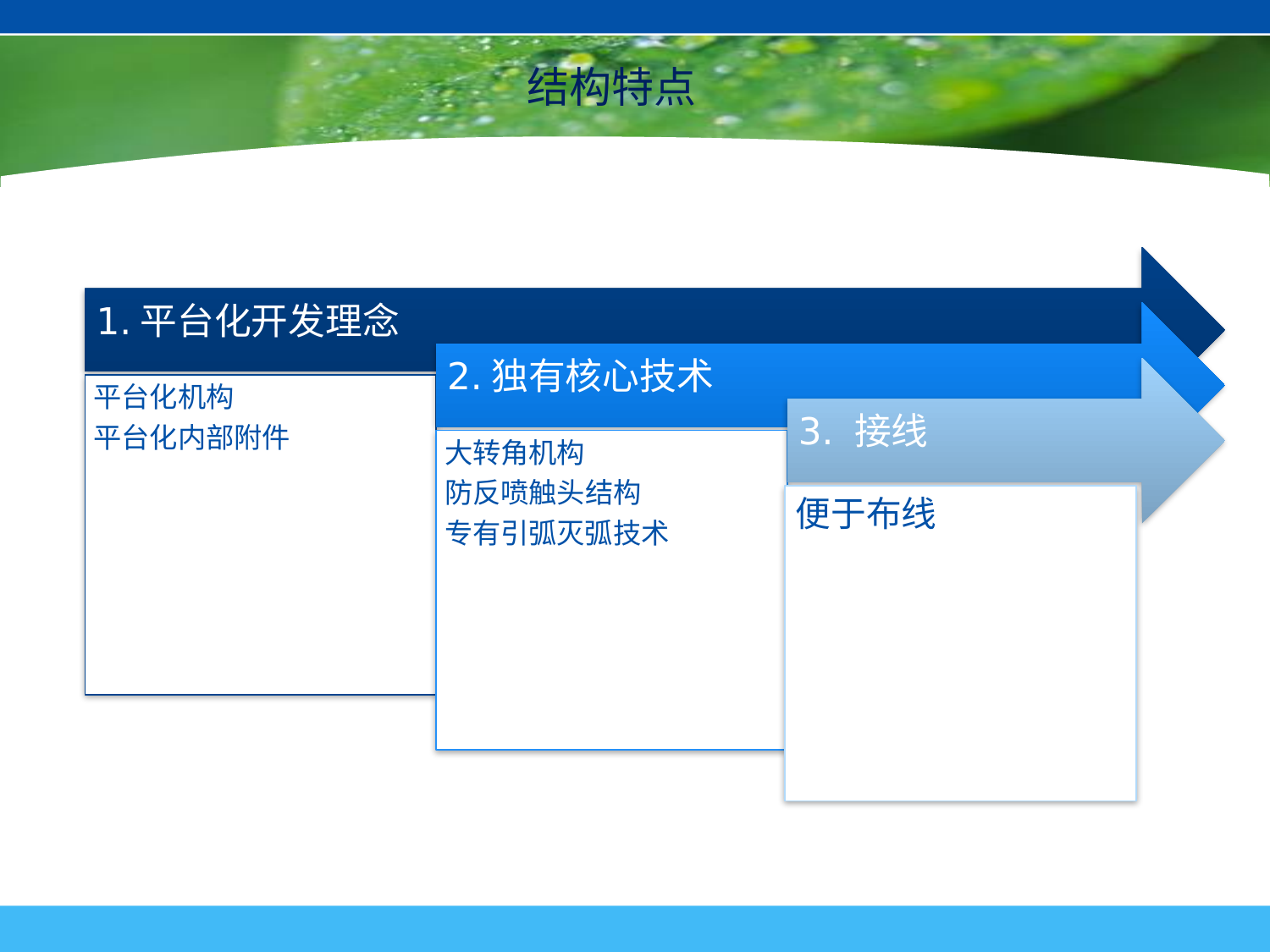

# 结构特点
1.平台化开发理念
平台化机构
平台化内部附件
2.独有核心技术
大转角机构
防反喷触头结构
专有引弧灭弧技术
3. 接线
便于布线